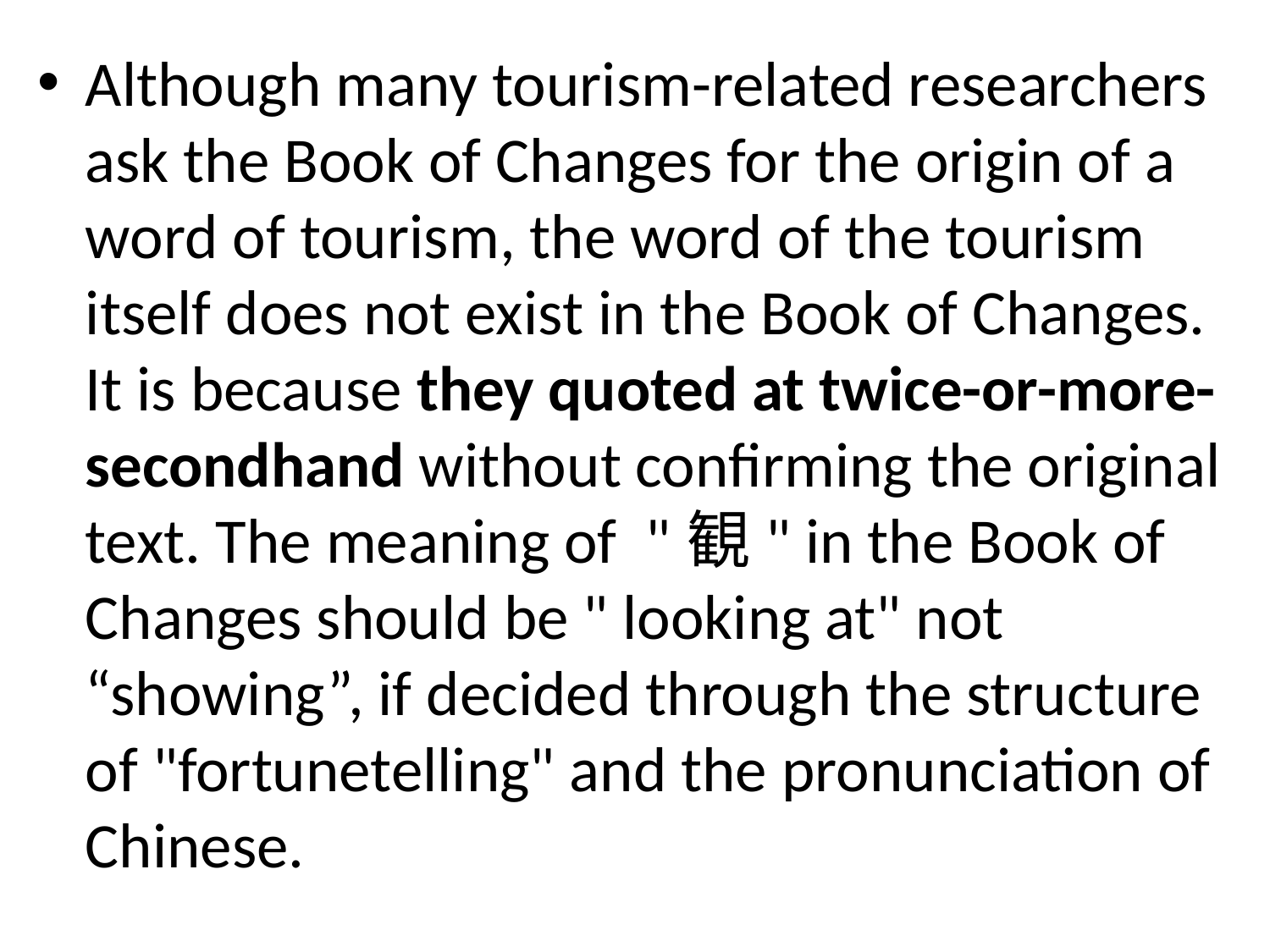

Although many tourism-related researchers ask the Book of Changes for the origin of a word of tourism, the word of the tourism itself does not exist in the Book of Changes. It is because they quoted at twice-or-more-secondhand without confirming the original text. The meaning of  "観" in the Book of Changes should be " looking at" not “showing”, if decided through the structure of "fortunetelling" and the pronunciation of Chinese.